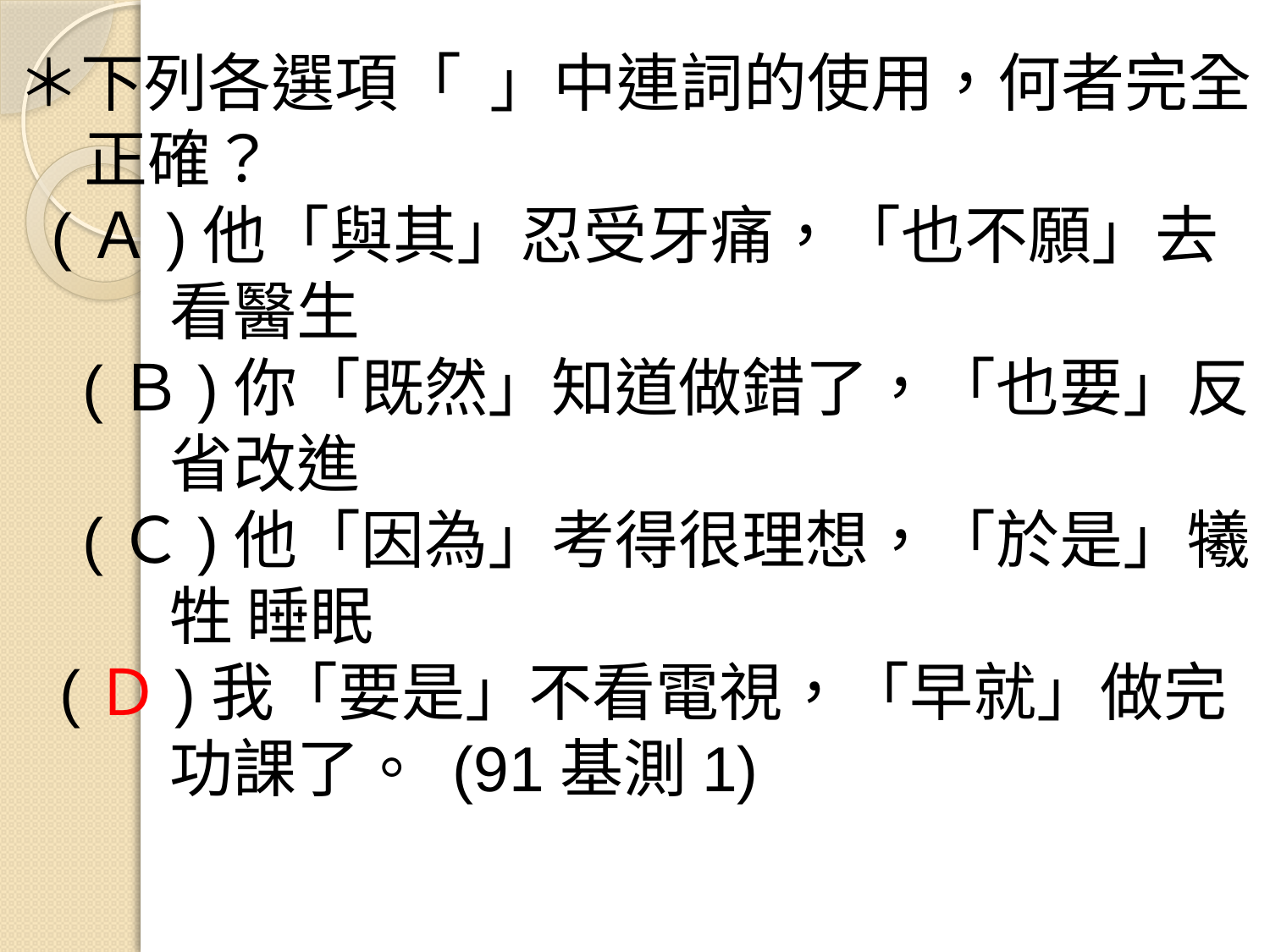

＊下列各選項「  」中連詞的使用，何者完全
    正確？
(Ａ)他「與其」忍受牙痛，「也不願」去
          看醫生
    (Ｂ)你「既然」知道做錯了，「也要」反
          省改進
    (Ｃ)他「因為」考得很理想，「於是」犧
          牲 睡眠
 (Ｄ)我「要是」不看電視，「早就」做完
          功課了。 (91基測1)